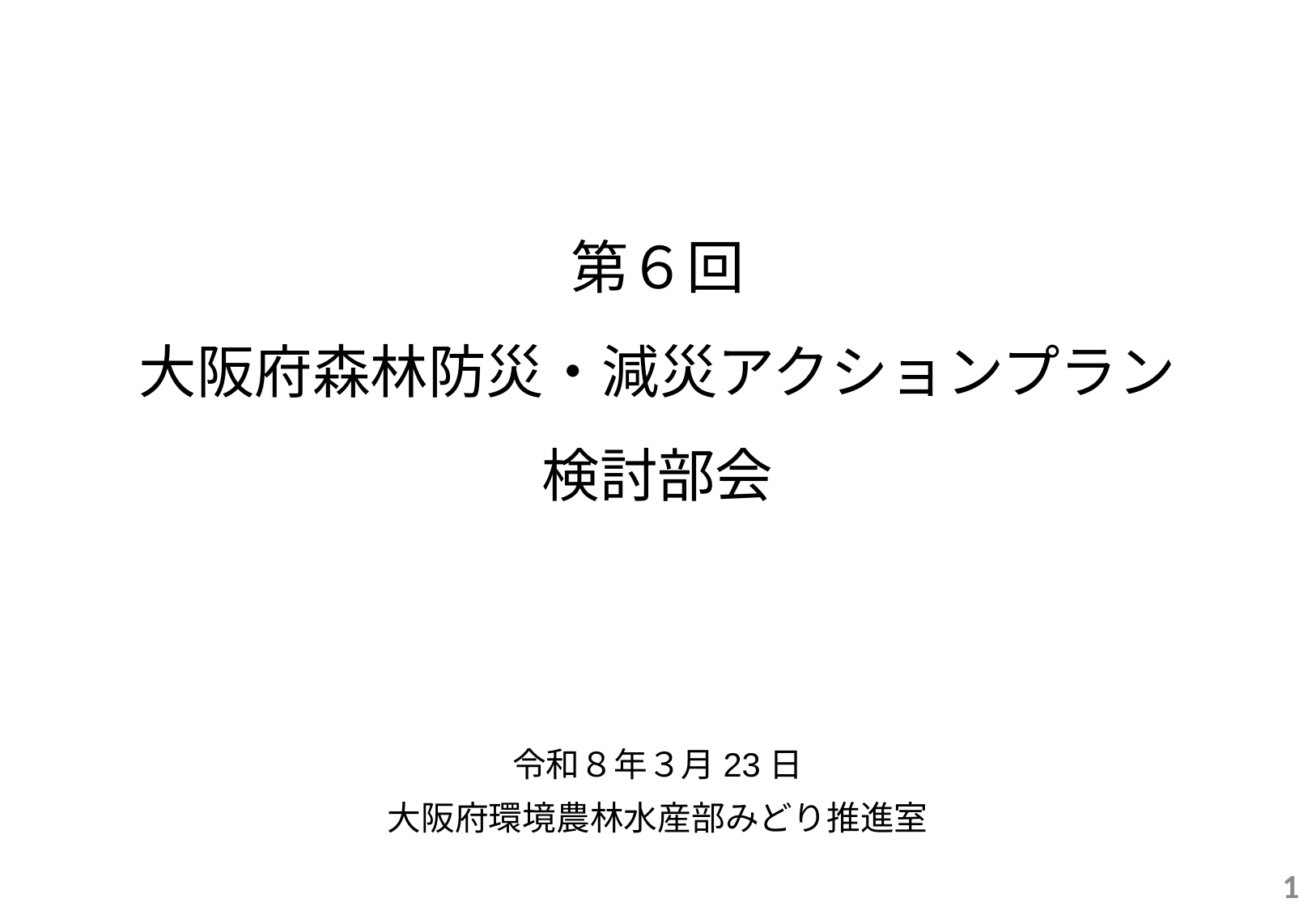

# 第６回 大阪府森林防災・減災アクションプラン 検討部会
令和８年３月23日
大阪府環境農林水産部みどり推進室
1